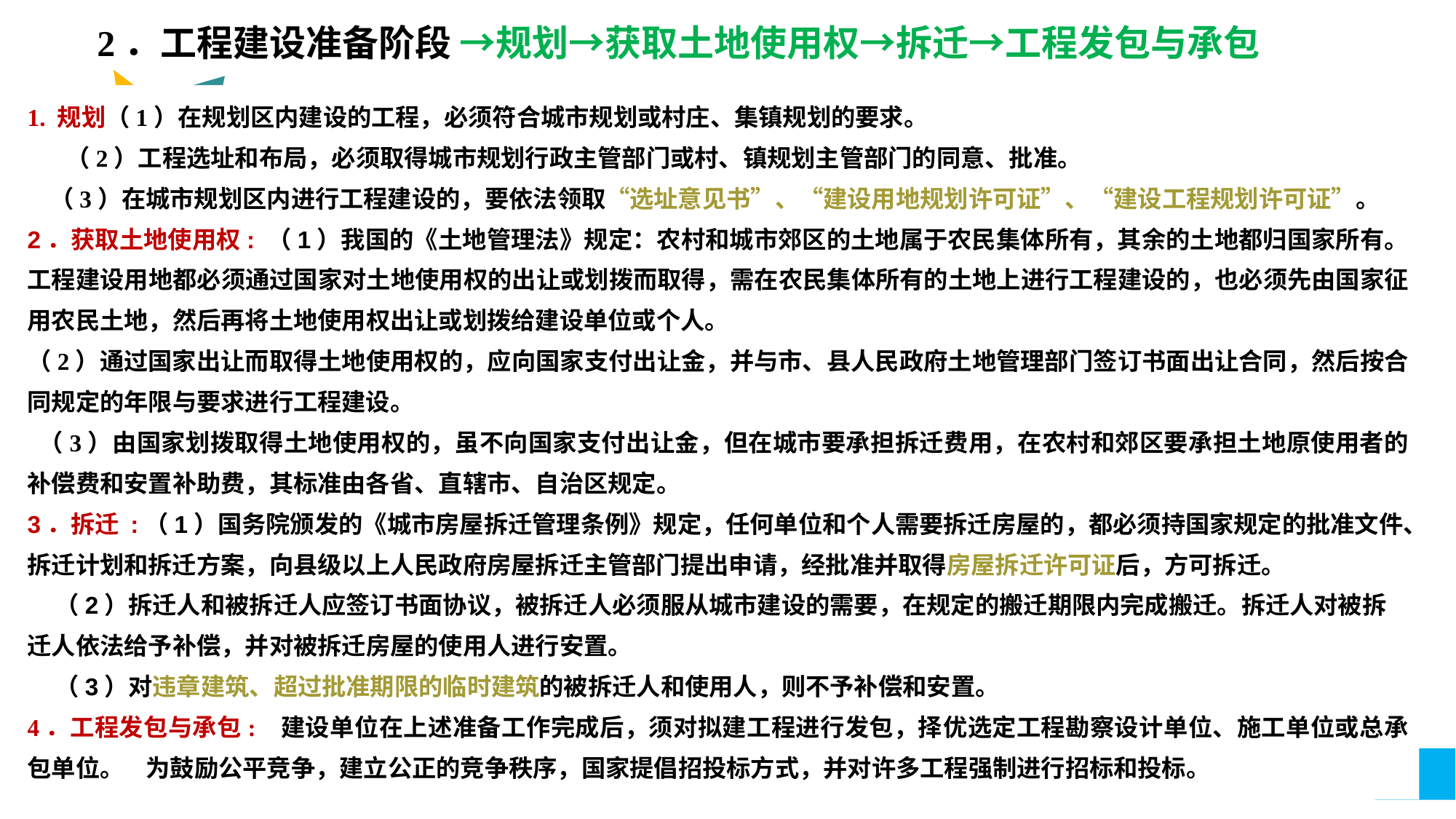

2．工程建设准备阶段 →规划→获取土地使用权→拆迁→工程发包与承包

1. 规划（1）在规划区内建设的工程，必须符合城市规划或村庄、集镇规划的要求。
      （2）工程选址和布局，必须取得城市规划行政主管部门或村、镇规划主管部门的同意、批准。
   （3）在城市规划区内进行工程建设的，要依法领取“选址意见书”、“建设用地规划许可证”、“建设工程规划许可证”。
2．获取土地使用权: （1）我国的《土地管理法》规定：农村和城市郊区的土地属于农民集体所有，其余的土地都归国家所有。工程建设用地都必须通过国家对土地使用权的出让或划拨而取得，需在农民集体所有的土地上进行工程建设的，也必须先由国家征用农民土地，然后再将土地使用权出让或划拨给建设单位或个人。
（2）通过国家出让而取得土地使用权的，应向国家支付出让金，并与市、县人民政府土地管理部门签订书面出让合同，然后按合同规定的年限与要求进行工程建设。
 （3）由国家划拨取得土地使用权的，虽不向国家支付出让金，但在城市要承担拆迁费用，在农村和郊区要承担土地原使用者的补偿费和安置补助费，其标准由各省、直辖市、自治区规定。
3．拆迁 :（1）国务院颁发的《城市房屋拆迁管理条例》规定，任何单位和个人需要拆迁房屋的，都必须持国家规定的批准文件、拆迁计划和拆迁方案，向县级以上人民政府房屋拆迁主管部门提出申请，经批准并取得房屋拆迁许可证后，方可拆迁。
    （2）拆迁人和被拆迁人应签订书面协议，被拆迁人必须服从城市建设的需要，在规定的搬迁期限内完成搬迁。拆迁人对被拆迁人依法给予补偿，并对被拆迁房屋的使用人进行安置。
    （3）对违章建筑、超过批准期限的临时建筑的被拆迁人和使用人，则不予补偿和安置。
4．工程发包与承包:   建设单位在上述准备工作完成后，须对拟建工程进行发包，择优选定工程勘察设计单位、施工单位或总承包单位。    为鼓励公平竞争，建立公正的竞争秩序，国家提倡招投标方式，并对许多工程强制进行招标和投标。